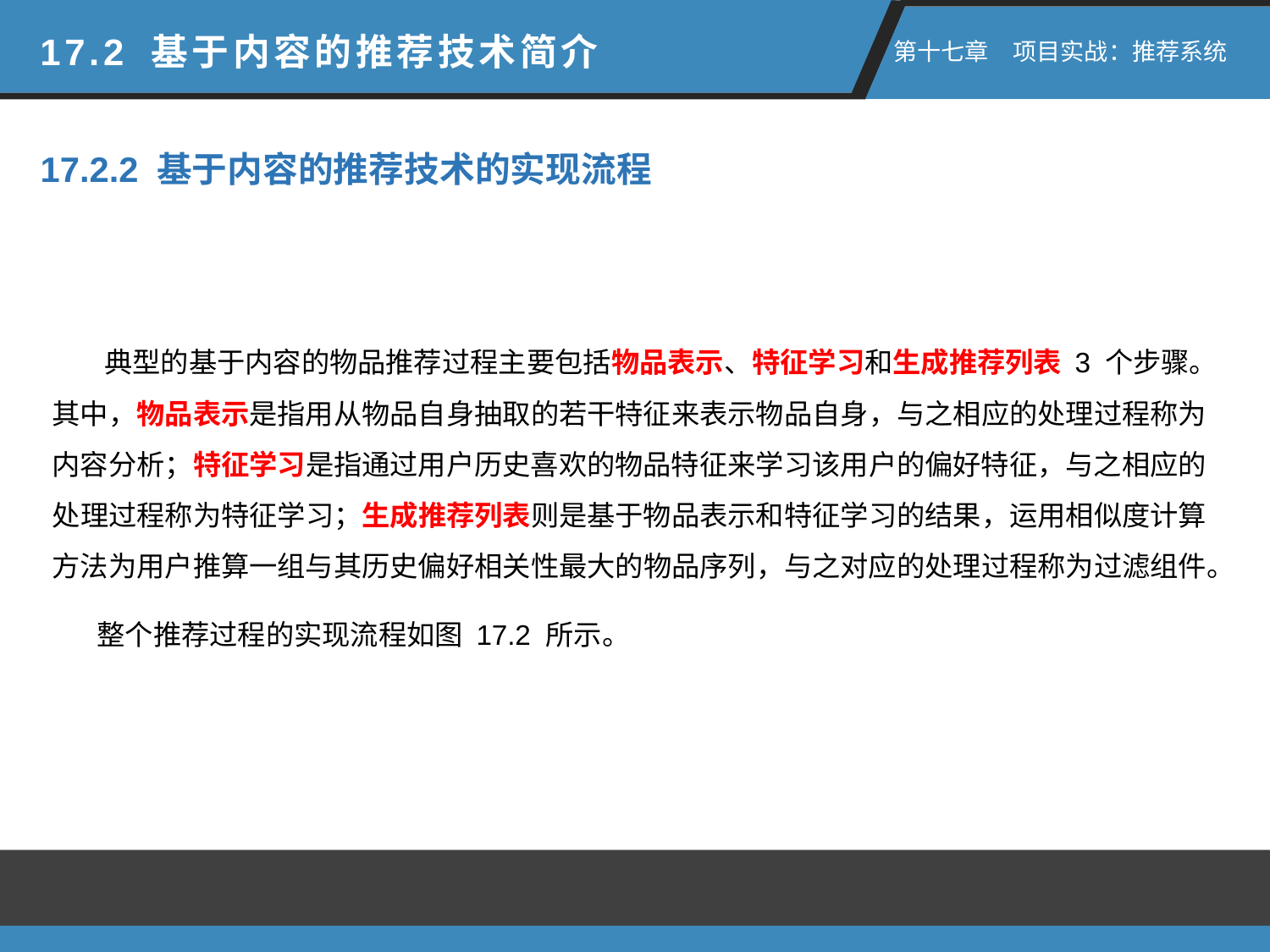

17.2 基于内容的推荐技术简介
  第十七章　项目实战：推荐系统
17.2.2 基于内容的推荐技术的实现流程

      典型的基于内容的物品推荐过程主要包括物品表示、特征学习和生成推荐列表 3 个步骤。其中，物品表示是指用从物品自身抽取的若干特征来表示物品自身，与之相应的处理过程称为内容分析；特征学习是指通过用户历史喜欢的物品特征来学习该用户的偏好特征，与之相应的处理过程称为特征学习；生成推荐列表则是基于物品表示和特征学习的结果，运用相似度计算方法为用户推算一组与其历史偏好相关性最大的物品序列，与之对应的处理过程称为过滤组件。
      整个推荐过程的实现流程如图 17.2 所示。